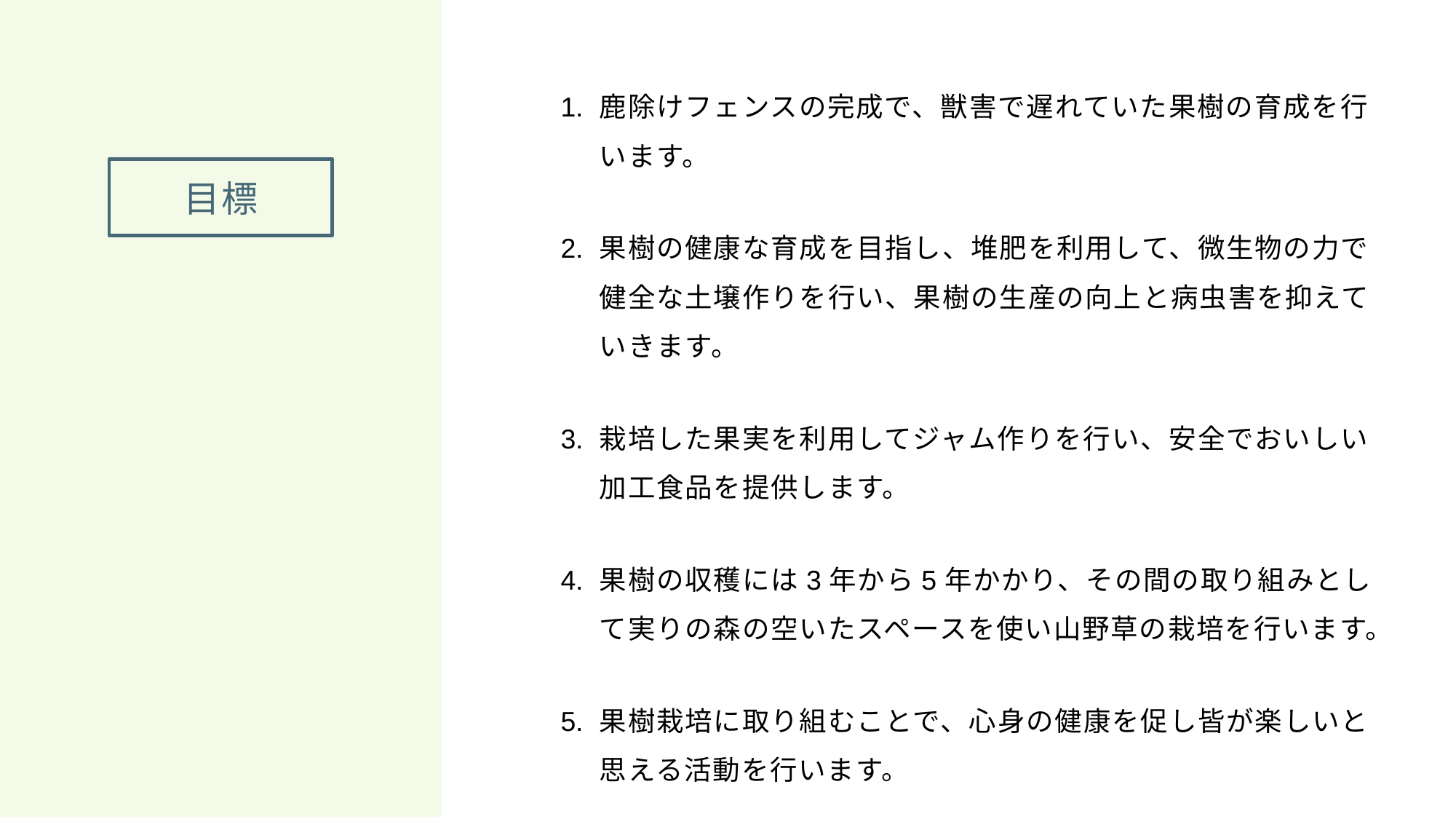

鹿除けフェンスの完成で、獣害で遅れていた果樹の育成を行います。
果樹の健康な育成を目指し、堆肥を利用して、微生物の力で健全な土壌作りを行い、果樹の生産の向上と病虫害を抑えていきます。
栽培した果実を利用してジャム作りを行い、安全でおいしい加工食品を提供します。
果樹の収穫には3年から5年かかり、その間の取り組みとして実りの森の空いたスペースを使い山野草の栽培を行います。
果樹栽培に取り組むことで、心身の健康を促し皆が楽しいと思える活動を行います。
# 目標

2